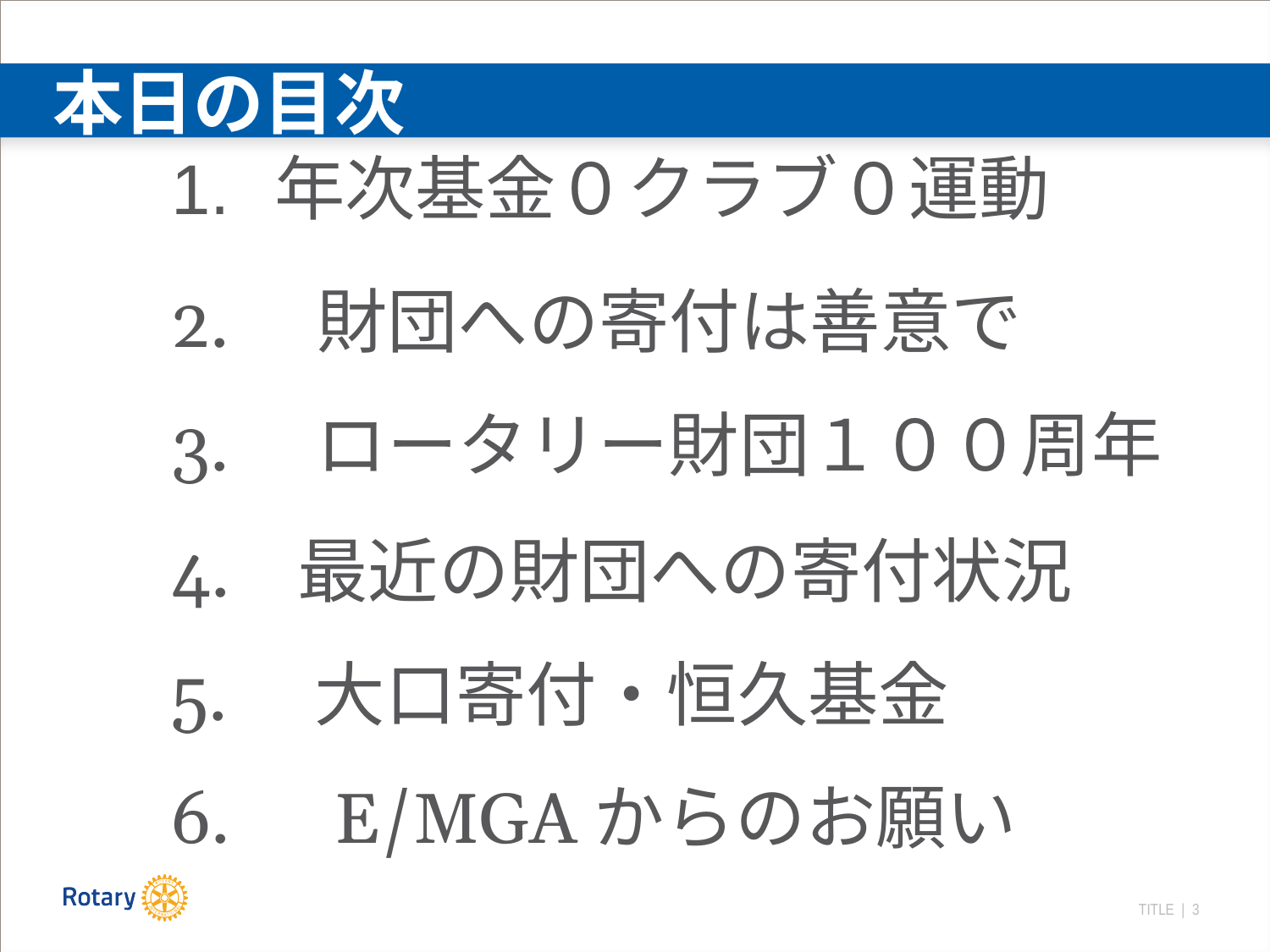

# 本日の目次
年次基金０クラブ０運動

2.　財団への寄付は善意で

3.　ロータリー財団１００周年

4.   最近の財団への寄付状況

5.　大口寄付・恒久基金

6.　E/MGAからのお願い